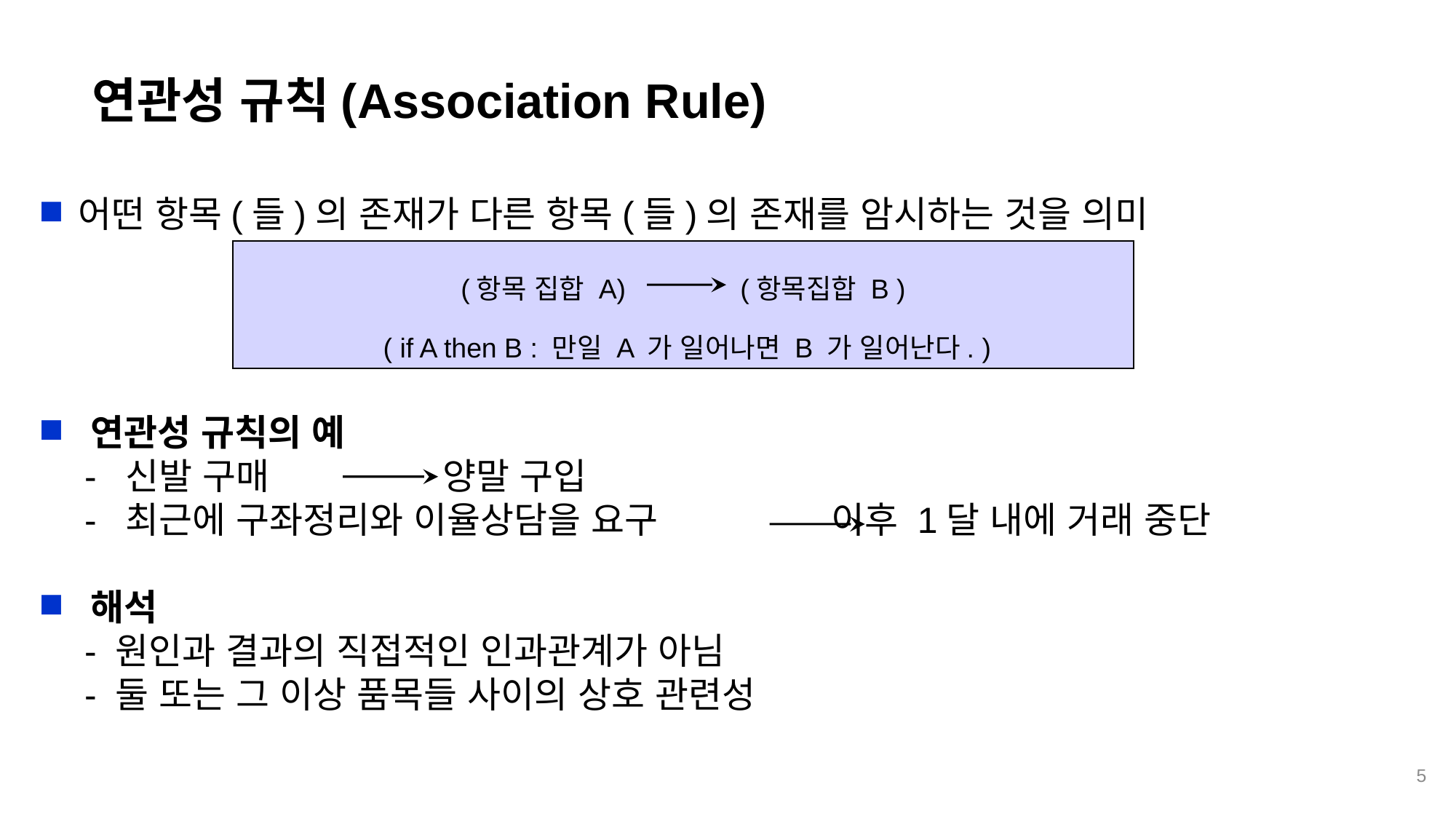

연관성 규칙(Association Rule)
 어떤 항목(들)의 존재가 다른 항목(들)의 존재를 암시하는 것을 의미

  연관성 규칙의 예
    -  신발 구매                 양말 구입
    -  최근에 구좌정리와 이율상담을 요구                 이후 1달 내에 거래 중단

  해석
    - 원인과 결과의 직접적인 인과관계가 아님
    - 둘 또는 그 이상 품목들 사이의 상호 관련성

(항목 집합 A)               (항목집합 B )
  ( if A then B : 만일 A 가 일어나면 B 가 일어난다. )

5